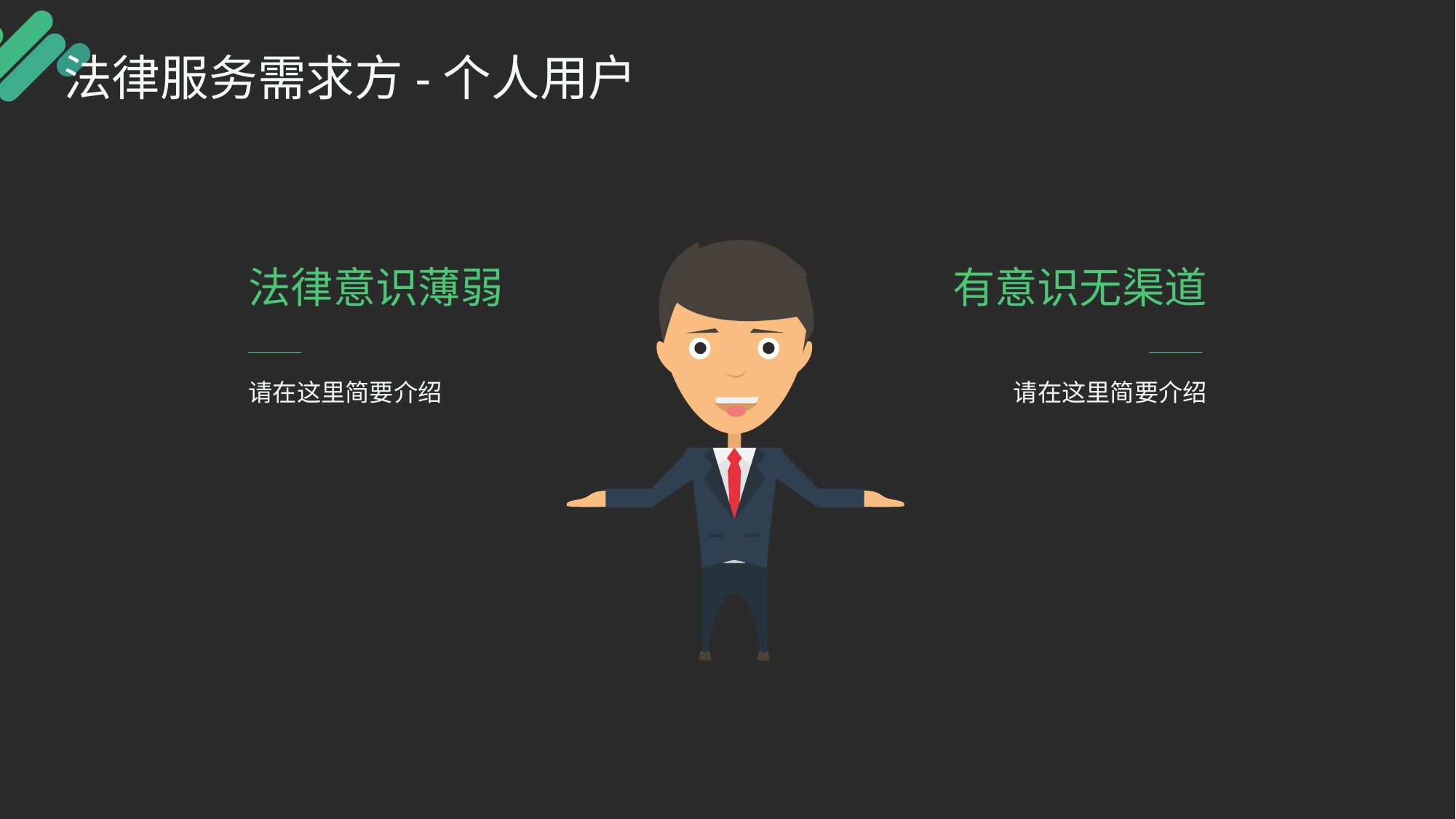

法律服务需求方-个人用户

法律意识薄弱
有意识无渠道

请在这里简要介绍
请在这里简要介绍